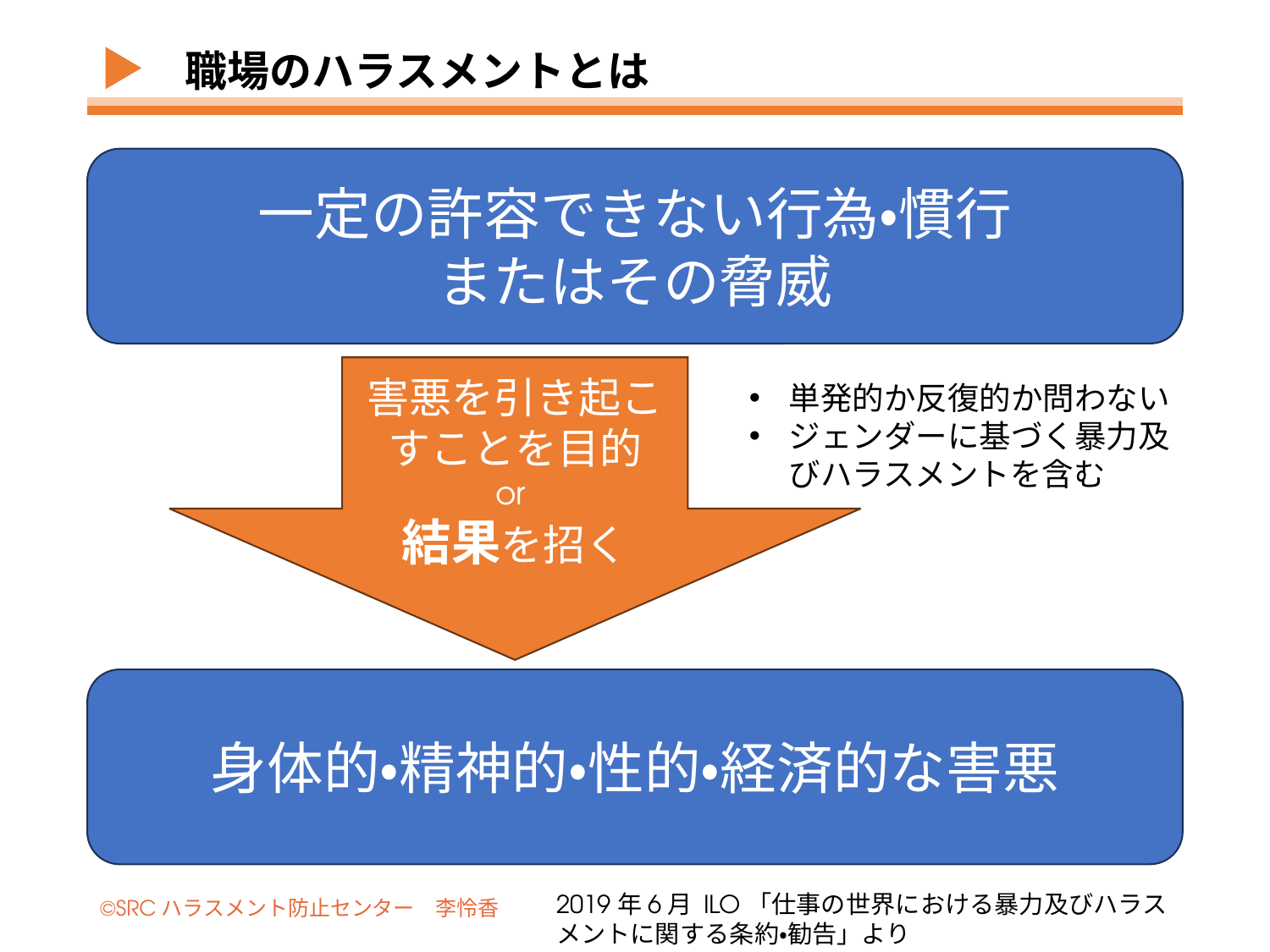

# 職場のハラスメントとは

一定の許容できない行為・慣行
またはその脅威
害悪を引き起こすことを目的
or
結果を招く
単発的か反復的か問わない
ジェンダーに基づく暴力及びハラスメントを含む
身体的・精神的・性的・経済的な害悪
©SRCハラスメント防止センター　李怜香
2019年6月 ILO「仕事の世界における暴力及びハラスメントに関する条約・勧告」より